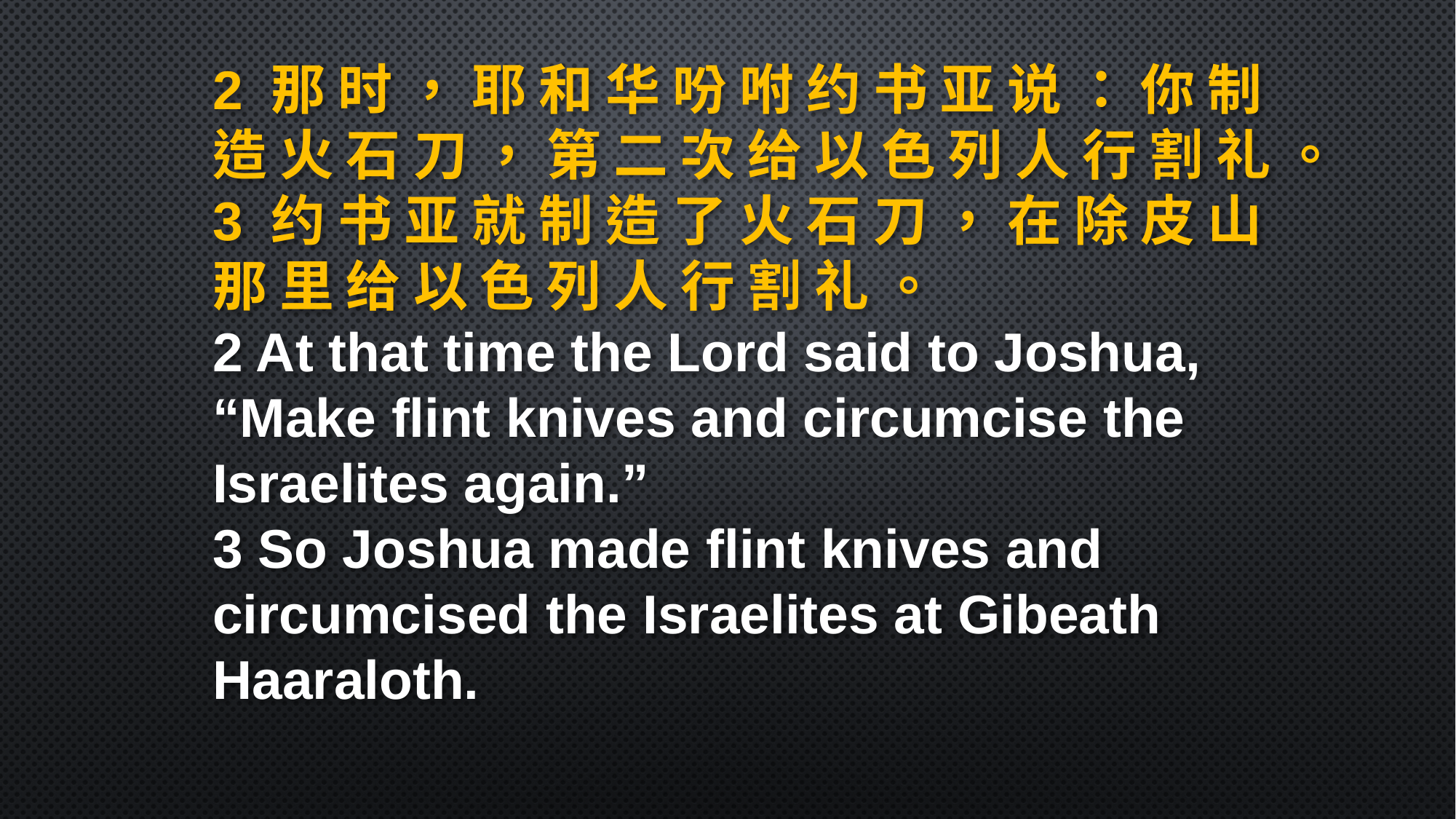

2 那 时 ， 耶 和 华 吩 咐 约 书 亚 说 ： 你 制 造 火 石 刀 ， 第 二 次 给 以 色 列 人 行 割 礼 。
3 约 书 亚 就 制 造 了 火 石 刀 ， 在 除 皮 山 那 里 给 以 色 列 人 行 割 礼 。
2 At that time the Lord said to Joshua, “Make flint knives and circumcise the Israelites again.”
3 So Joshua made flint knives and circumcised the Israelites at Gibeath Haaraloth.